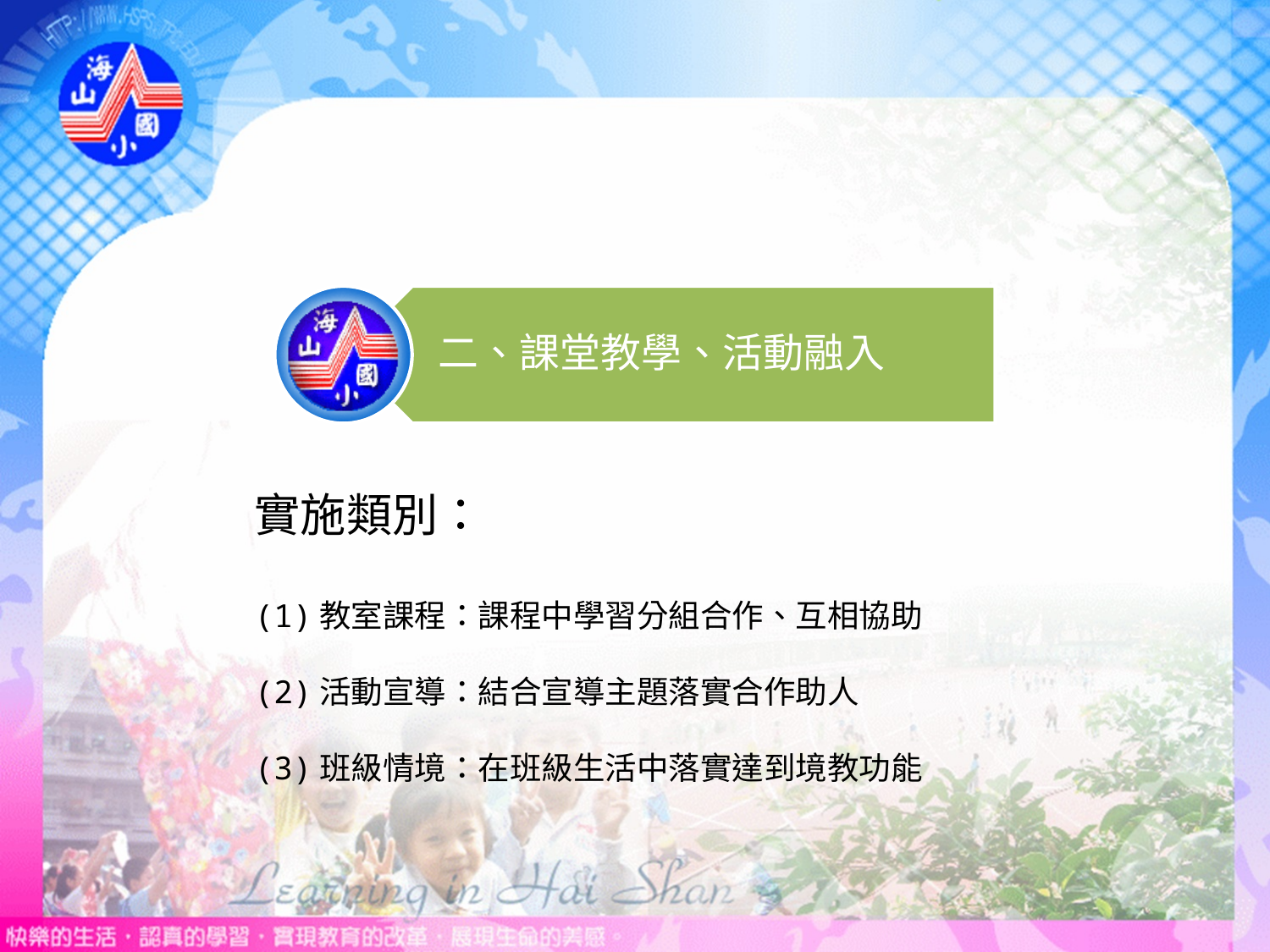

二、課堂教學、活動融入
實施類別：

(1)教室課程：課程中學習分組合作、互相協助
(2)活動宣導：結合宣導主題落實合作助人

(3)班級情境：在班級生活中落實達到境教功能